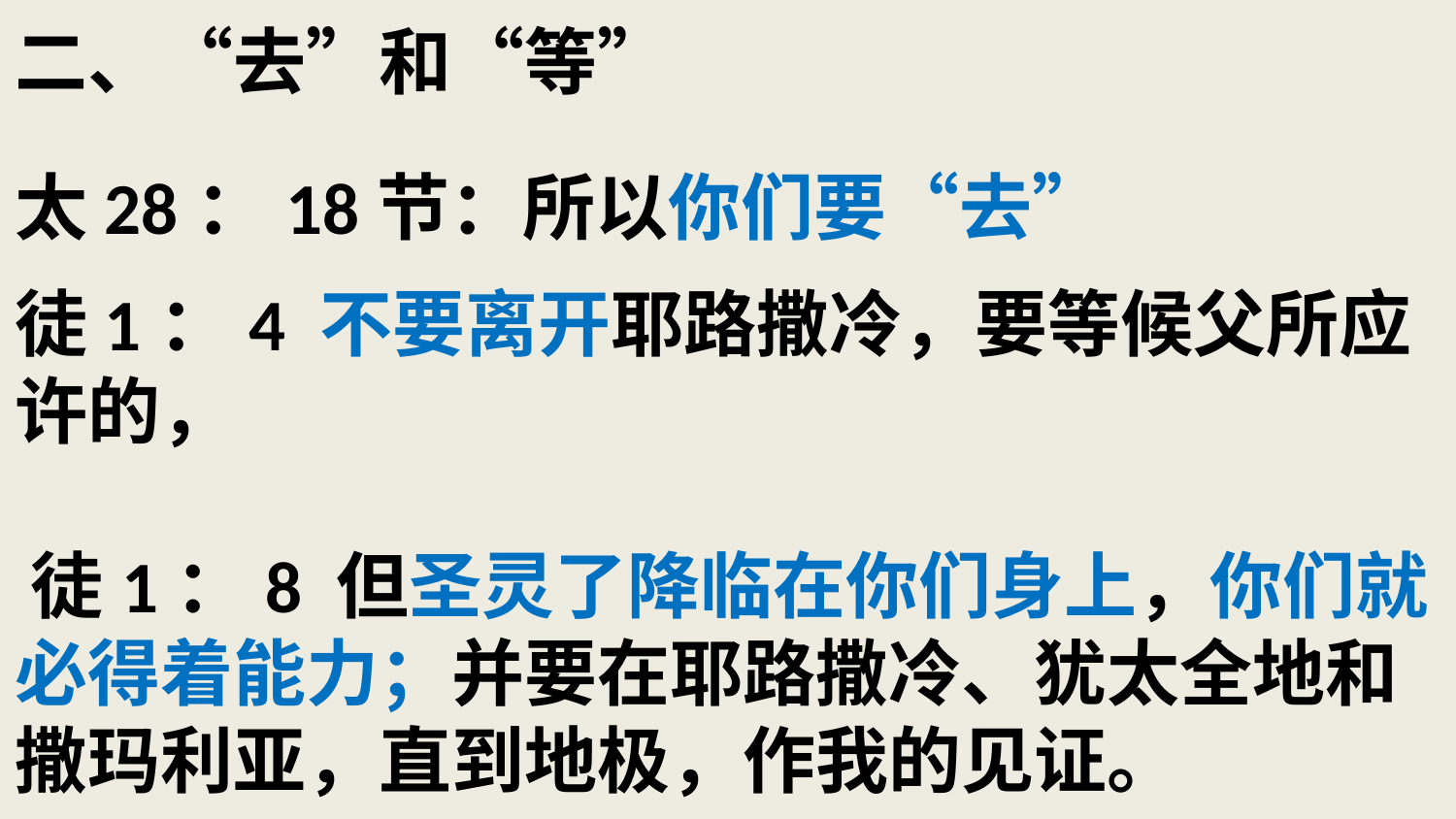

# 二、“去”和“等” 太28：18节：所以你们要“去” 徒1：4 不要离开耶路撒冷，要等候父所应许的， 徒1：8 但圣灵了降临在你们身上，你们就必得着能力；并要在耶路撒冷、犹太全地和撒玛利亚，直到地极，作我的见证。